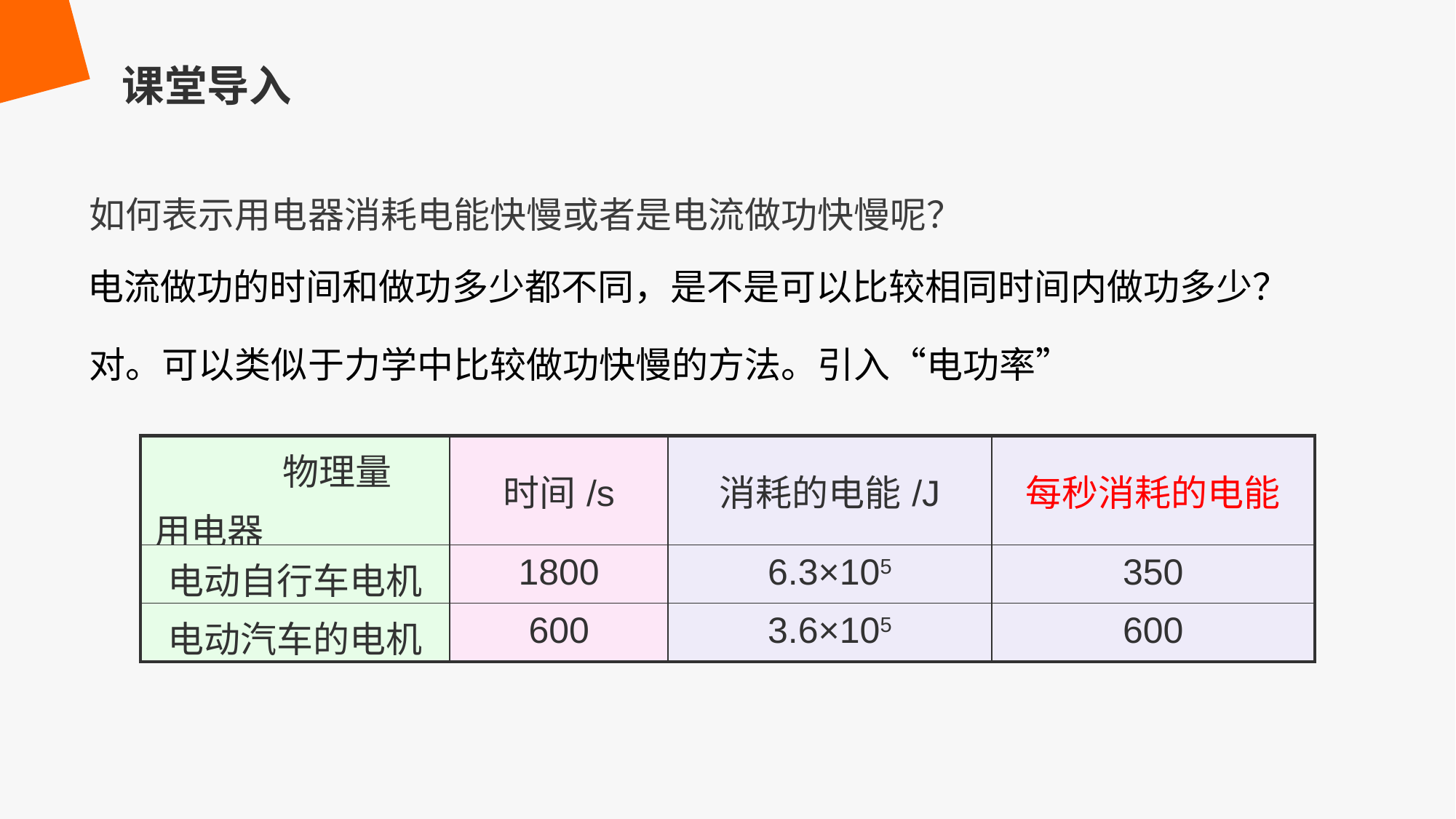

课堂导入
如何表示用电器消耗电能快慢或者是电流做功快慢呢？
电流做功的时间和做功多少都不同，是不是可以比较相同时间内做功多少？
对。可以类似于力学中比较做功快慢的方法。引入“电功率”
| 物理量 用电器 | 时间/s | 消耗的电能/J | 每秒消耗的电能 |
| --- | --- | --- | --- |
| 电动自行车电机 | 1800 | 6.3×105 | 350 |
| 电动汽车的电机 | 600 | 3.6×105 | 600 |